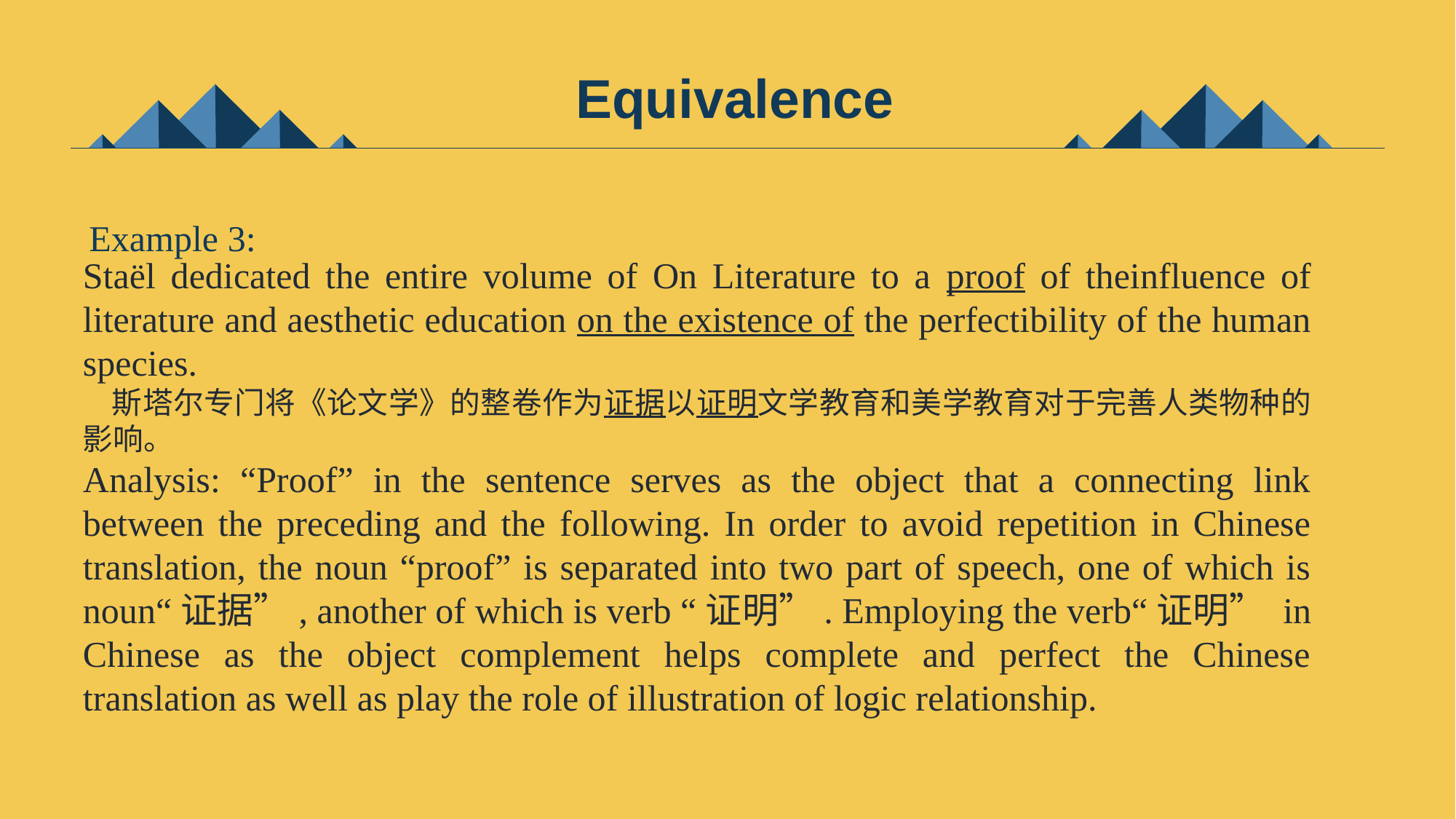

Equivalence

Example 3:

Staël dedicated the entire volume of On Literature to a proof of theinfluence of literature and aesthetic education on the existence of the perfectibility of the human species.
   斯塔尔专门将《论文学》的整卷作为证据以证明文学教育和美学教育对于完善人类物种的影响。
Analysis: “Proof” in the sentence serves as the object that a connecting link between the preceding and the following. In order to avoid repetition in Chinese translation, the noun “proof” is separated into two part of speech, one of which is noun“证据”, another of which is verb “证明”. Employing the verb“证明” in Chinese as the object complement helps complete and perfect the Chinese translation as well as play the role of illustration of logic relationship.